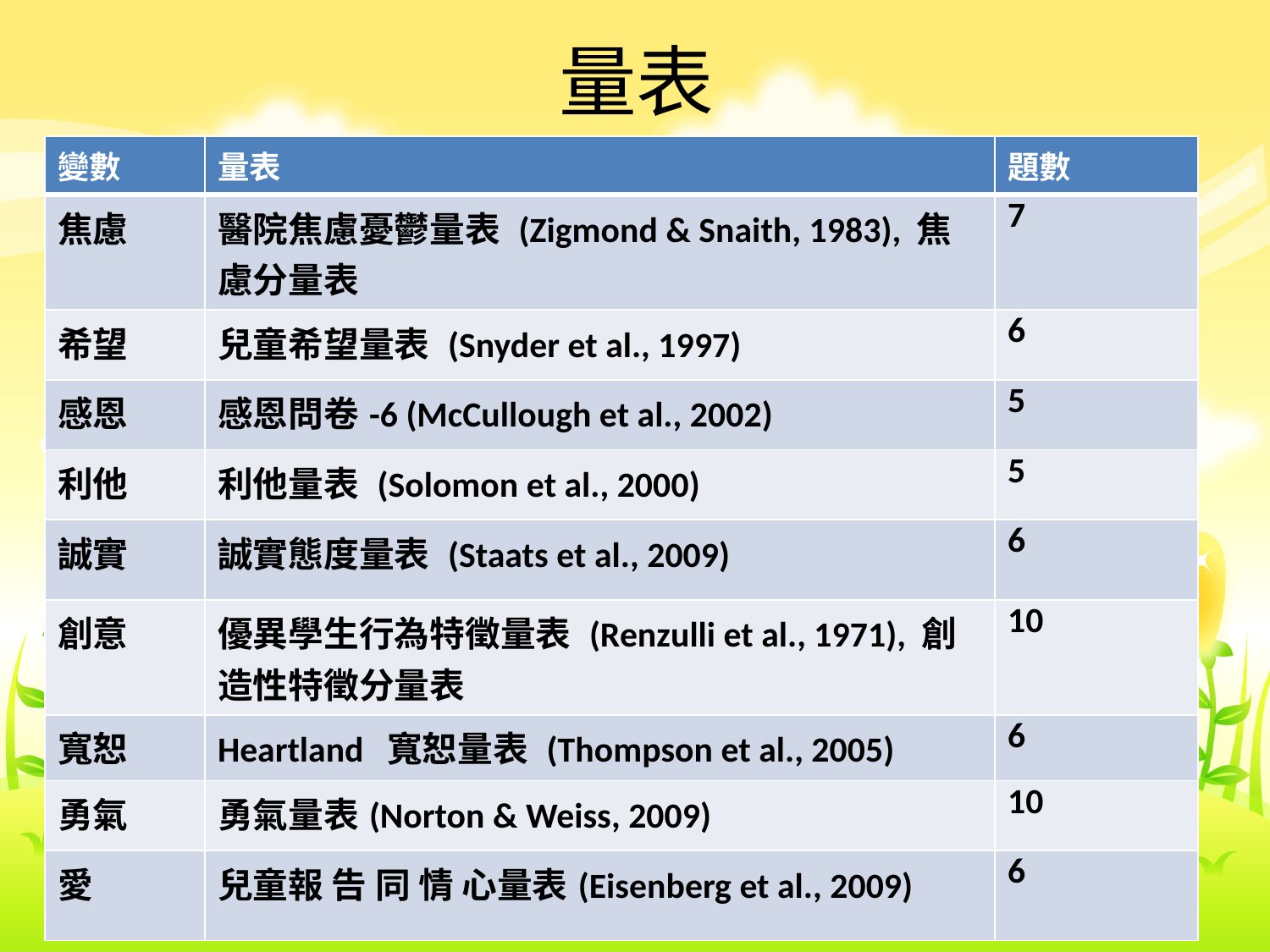

# 量表
| 變數 | 量表 | 題數 |
| --- | --- | --- |
| 焦慮 | 醫院焦慮憂鬱量表 (Zigmond & Snaith, 1983), 焦慮分量表 | 7 |
| 希望 | 兒童希望量表 (Snyder et al., 1997) | 6 |
| 感恩 | 感恩問卷-6 (McCullough et al., 2002) | 5 |
| 利他 | 利他量表 (Solomon et al., 2000) | 5 |
| 誠實 | 誠實態度量表 (Staats et al., 2009) | 6 |
| 創意 | 優異學生行為特徵量表 (Renzulli et al., 1971), 創造性特徵分量表 | 10 |
| 寬恕 | Heartland 寬恕量表 (Thompson et al., 2005) | 6 |
| 勇氣 | 勇氣量表(Norton & Weiss, 2009) | 10 |
| 愛 | 兒童報 告 同 情 心量表(Eisenberg et al., 2009) | 6 |